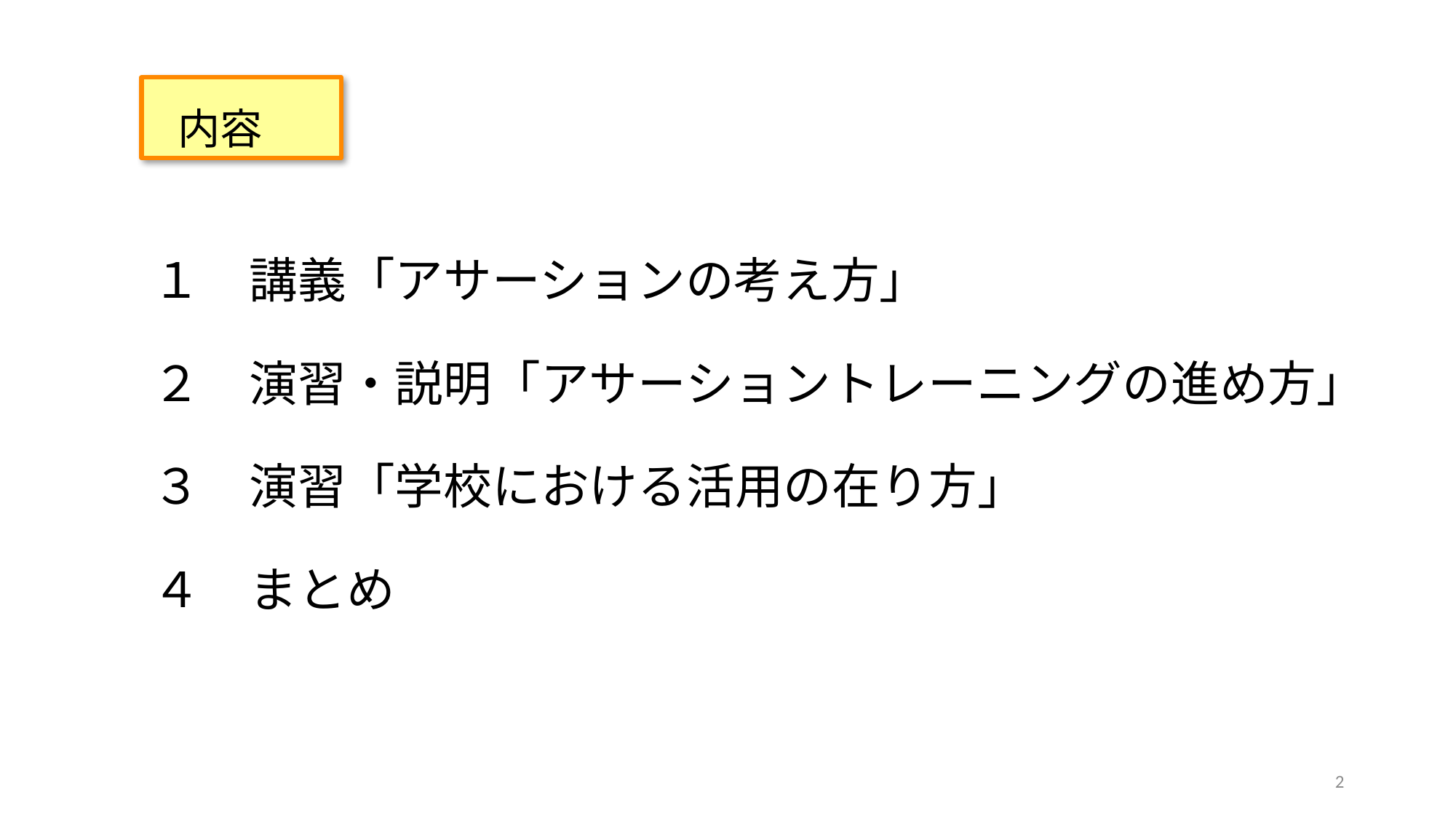

内容
１　講義「アサーションの考え方」

２　演習・説明「アサーショントレーニングの進め方」

３　演習「学校における活用の在り方」

４　まとめ
2